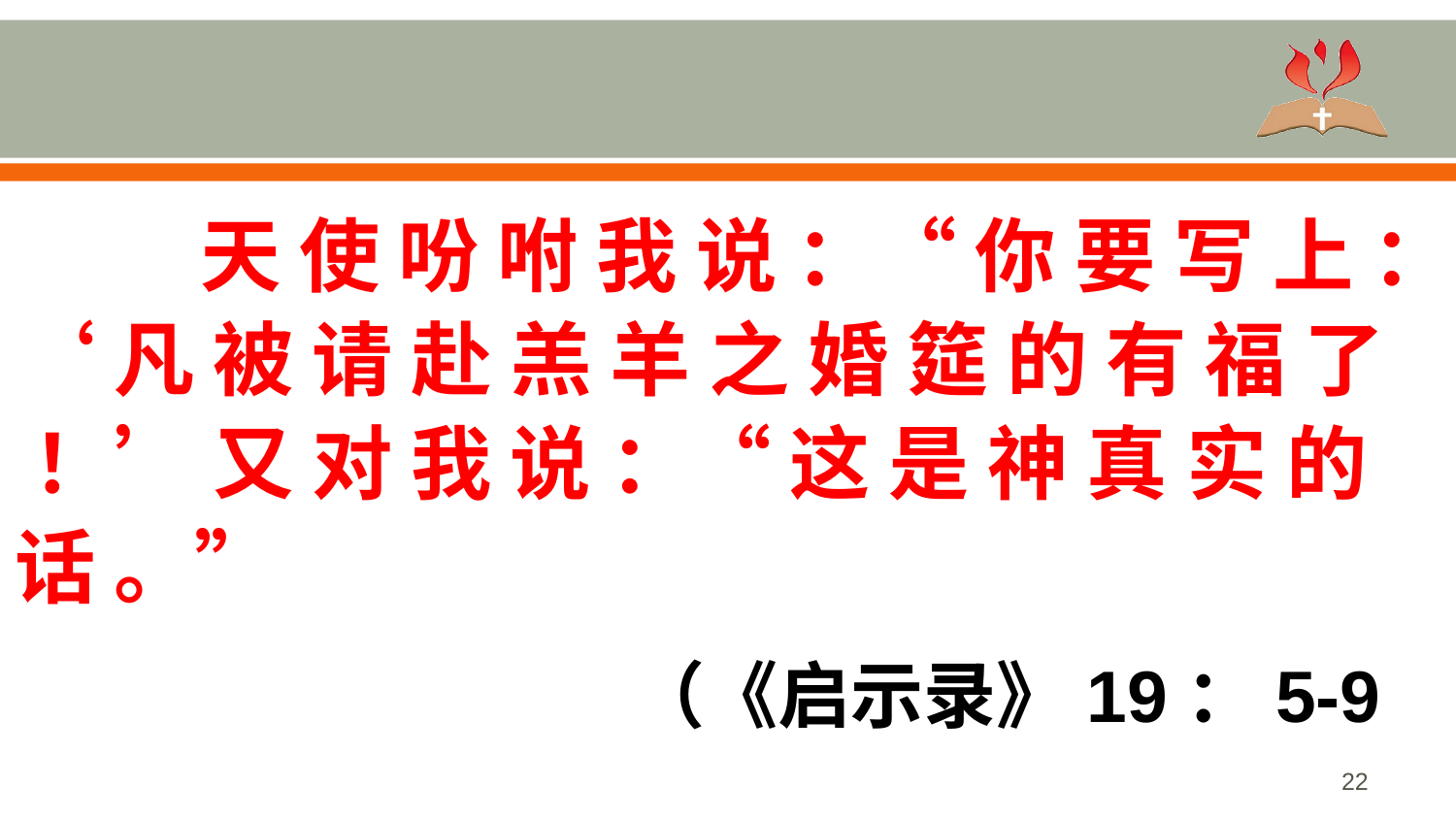

天 使 吩 咐 我 说 ：“ 你 要 写 上 ：‘ 凡 被 请 赴 羔 羊 之 婚 筵 的 有 福 了 ！’ 又 对 我 说 ：“ 这 是 神 真 实 的 话 。”
                                               （《启示录》19：5-9
22